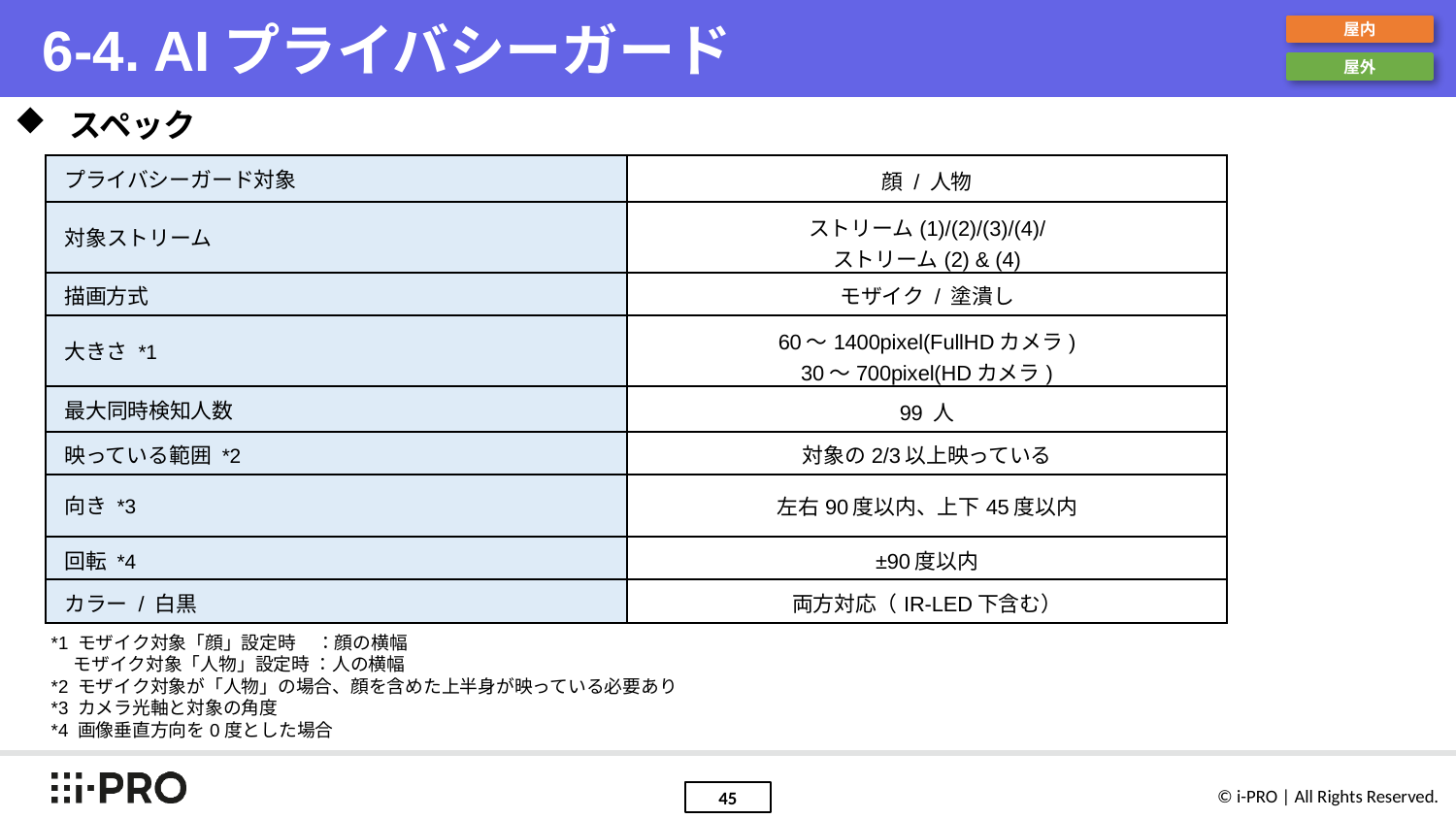

# 6-4. AIプライバシーガード
屋内
屋外
スペック
| プライバシーガード対象 | 顔 / 人物 |
| --- | --- |
| 対象ストリーム | ストリーム(1)/(2)/(3)/(4)/ ストリーム(2) & (4) |
| 描画方式 | モザイク / 塗潰し |
| 大きさ \*1 | 60～1400pixel(FullHDカメラ) 30～700pixel(HDカメラ) |
| 最大同時検知人数 | 99 人 |
| 映っている範囲 \*2 | 対象の2/3以上映っている |
| 向き \*3 | 左右90度以内、上下45度以内 |
| 回転 \*4 | ±90度以内 |
| カラー / 白黒 | 両方対応（IR-LED下含む） |
*1 モザイク対象「顔」設定時     ：顔の横幅
　 モザイク対象「人物」設定時 ：人の横幅
*2 モザイク対象が「人物」の場合、顔を含めた上半身が映っている必要あり
*3 カメラ光軸と対象の角度
*4 画像垂直方向を0度とした場合